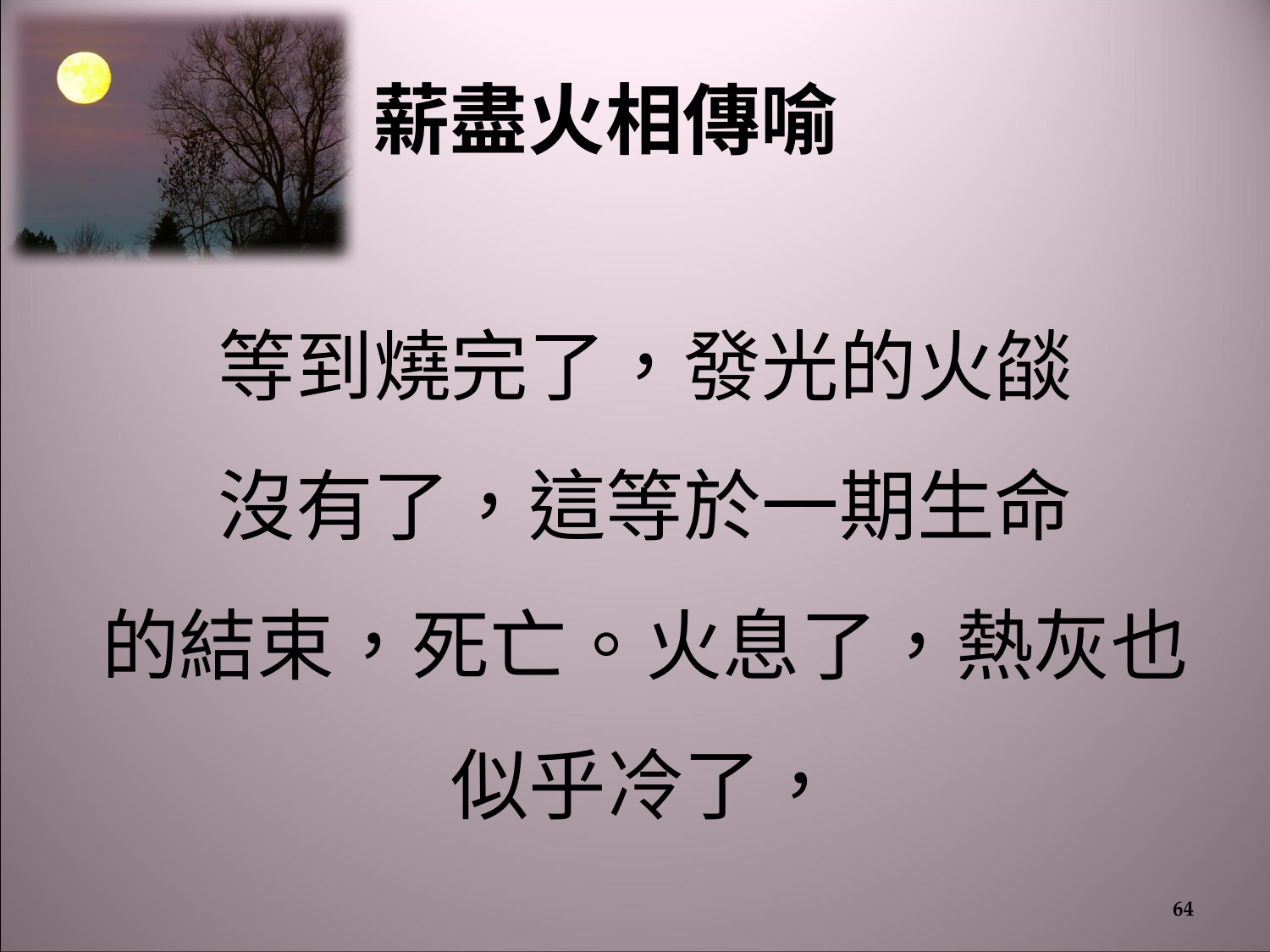

# 薪盡火相傳喻
等到燒完了，發光的火燄
沒有了，這等於一期生命
的結束，死亡。火息了，熱灰也似乎冷了，

64